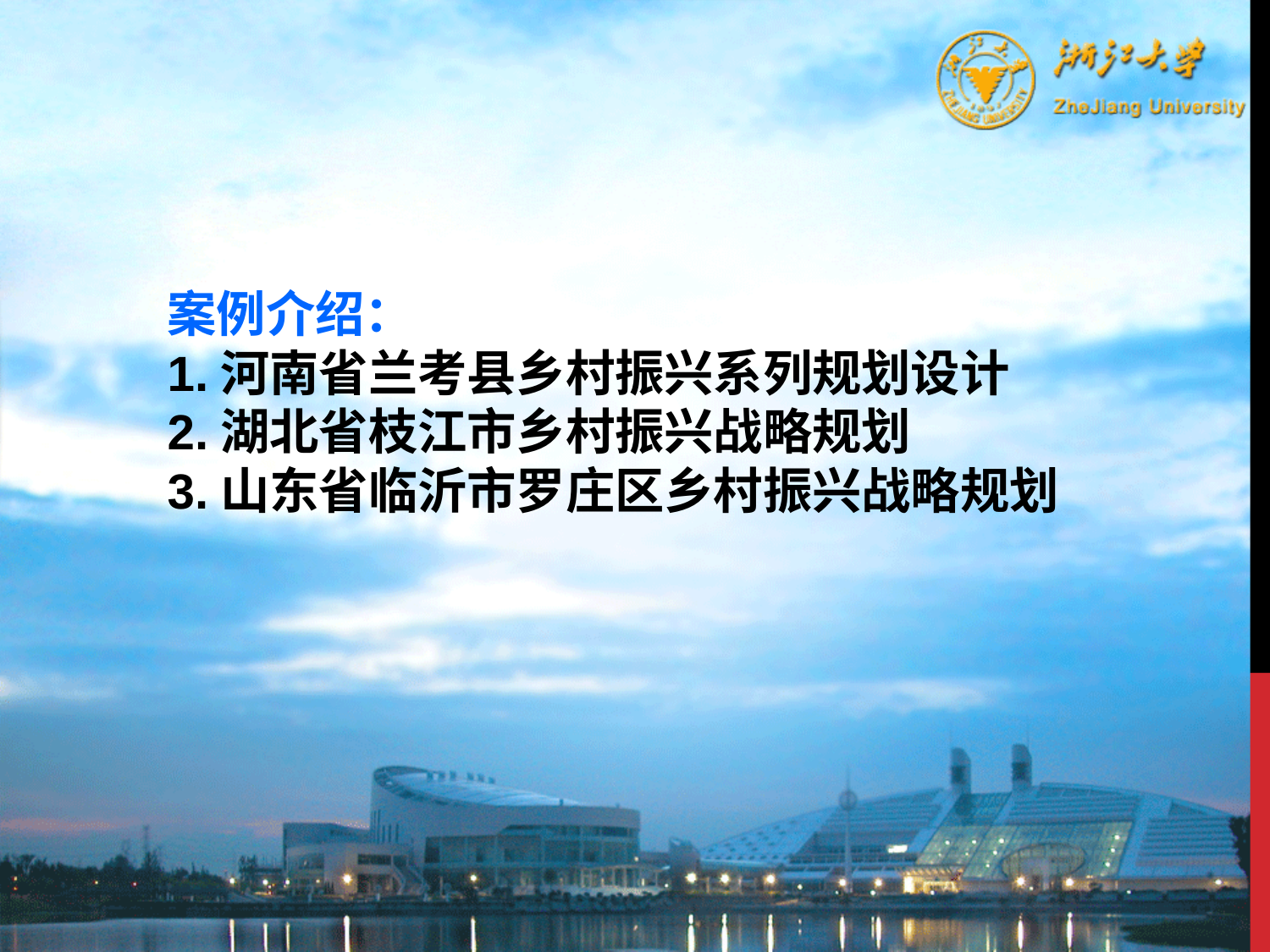

案例介绍：
1.河南省兰考县乡村振兴系列规划设计
2.湖北省枝江市乡村振兴战略规划
3.山东省临沂市罗庄区乡村振兴战略规划